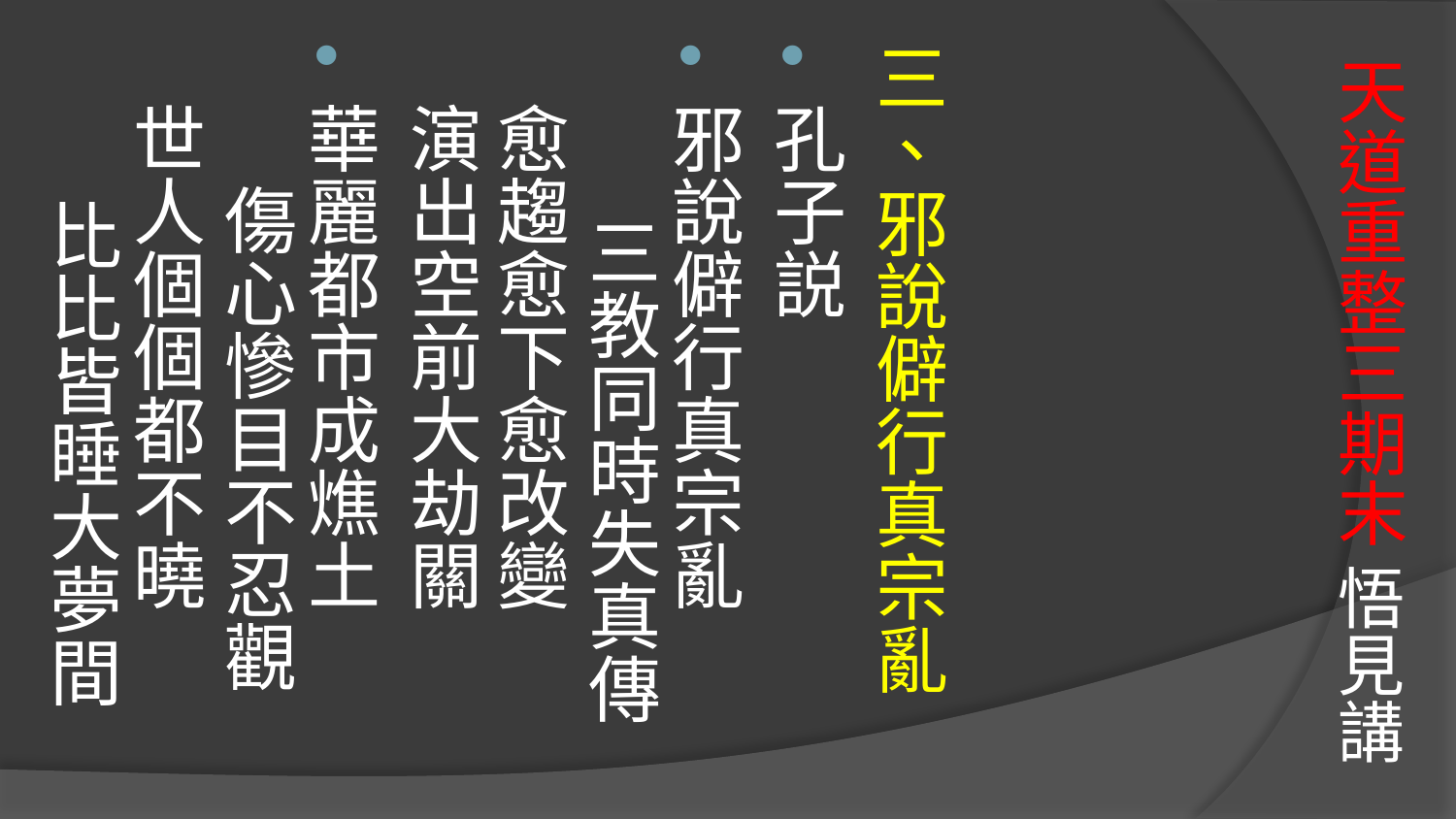

三、邪說僻行真宗亂
孔子説
邪說僻行真宗亂　              三教同時失真傳
愈趨愈下愈改變　  演出空前大劫關
華麗都市成燋土　            傷心慘目不忍觀
世人個個都不曉　             比比皆睡大夢間
# 天道重整三期末 悟見講